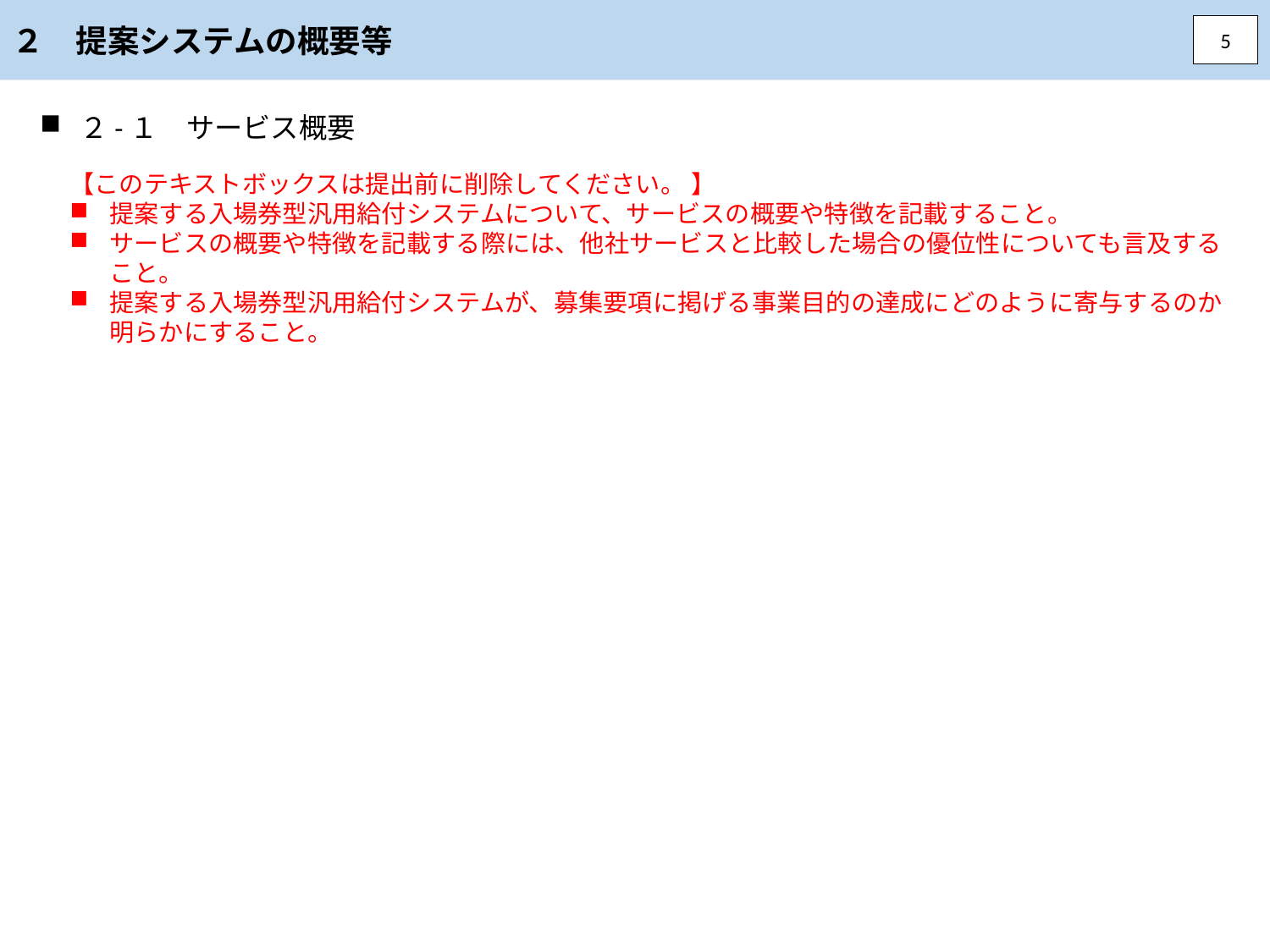

２　提案システムの概要等
5
２-１　サービス概要
【このテキストボックスは提出前に削除してください。 】
提案する入場券型汎用給付システムについて、サービスの概要や特徴を記載すること。
サービスの概要や特徴を記載する際には、他社サービスと比較した場合の優位性についても言及すること。
提案する入場券型汎用給付システムが、募集要項に掲げる事業目的の達成にどのように寄与するのか明らかにすること。